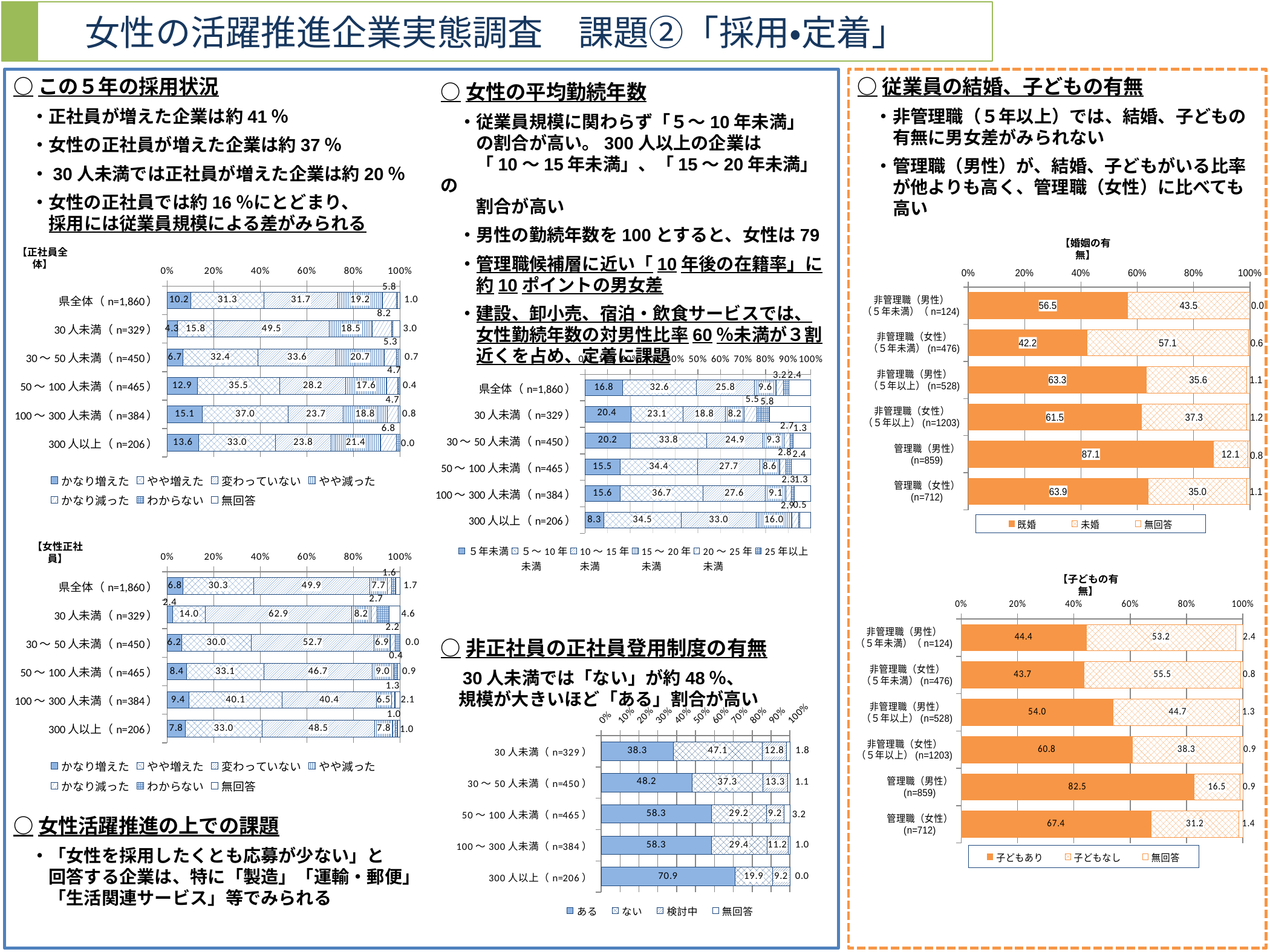

女性の活躍推進企業実態調査　課題②「採用・定着」

○この５年の採用状況
　・正社員が増えた企業は約41％
　・女性の正社員が増えた企業は約37％
　・30人未満では正社員が増えた企業は約20％
　・女性の正社員では約16％にとどまり、
　　採用には従業員規模による差がみられる

○女性活躍推進の上での課題
　・「女性を採用したくとも応募が少ない」と
　　回答する企業は、特に「製造」「運輸・郵便」
　　「生活関連サービス」等でみられる

○従業員の結婚、子どもの有無
　・非管理職（５年以上）では、結婚、子どもの
　　有無に男女差がみられない
　・管理職（男性）が、結婚、子どもがいる比率
　　が他よりも高く、管理職（女性）に比べても
　　高い
○女性の平均勤続年数
　・従業員規模に関わらず「５～10年未満」
　　の割合が高い。300人以上の企業は
　　「10～15年未満」、「15～20年未満」の
　　割合が高い
　・男性の勤続年数を100とすると、女性は79
　・管理職候補層に近い「10年後の在籍率」に
　　約10ポイントの男女差
　・建設、卸小売、宿泊・飲食サービスでは、
　　女性勤続年数の対男性比率60％未満が３割
　　近くを占め、定着に課題

○非正社員の正社員登用制度の有無
　30人未満では「ない」が約48％、
　規模が大きいほど「ある」割合が高い
【婚姻の有無】
【正社員全体】

### Chart

| Category | 既婚 | 未婚 | 無回答 |
|---|---|---|---|
| 非管理職（男性）
（５年未満）（n=124) | 56.5 | 43.5 | 0.0 |
| 非管理職（女性）
（５年未満）(n=476) | 42.2 | 57.1 | 0.6 |
| 非管理職（男性）
（５年以上）(n=528) | 63.3 | 35.6 | 1.1 |
| 非管理職（女性）
（５年以上）(n=1203) | 61.5 | 37.3 | 1.2 |
| 管理職（男性）
(n=859) | 87.1 | 12.1 | 0.8 |
| 管理職（女性）
(n=712) | 63.9 | 35.0 | 1.1 |

### Chart

| Category | かなり増えた | やや増えた | 変わっていない | やや減った | かなり減った | わからない | 無回答 |
|---|---|---|---|---|---|---|---|
| 県全体（n=1,860） | 10.2 | 31.3 | 31.7 | 19.2 | 5.8 | 0.6 | 1.0 |
| 30人未満（n=329） | 4.3 | 15.8 | 49.5 | 18.5 | 8.2 | 0.6 | 3.0 |
| 30～50人未満（n=450） | 6.7 | 32.4 | 33.6 | 20.7 | 5.3 | 0.7 | 0.7 |
| 50～100人未満（n=465） | 12.9 | 35.5 | 28.2 | 17.6 | 4.7 | 0.6 | 0.4 |
| 100～300人未満（n=384） | 15.1 | 37.0 | 23.7 | 18.8 | 4.7 | 0.0 | 0.8 |
| 300人以上（n=206） | 13.6 | 33.0 | 23.8 | 21.4 | 6.8 | 1.5 | 0.0 |

### Chart

| Category | ５年未満 | ５～10年
未満 | 10～15年
未満 | 15～20年
未満 | 20～25年
未満 | 25年以上 | 無回答 |
|---|---|---|---|---|---|---|---|
| 県全体（n=1,860） | 16.8 | 32.6 | 25.8 | 9.6 | 3.2 | 2.4 | 9.7 |
| 30人未満（n=329） | 20.4 | 23.1 | 18.8 | 8.2 | 5.5 | 5.8 | 18.2 |
| 30～50人未満（n=450） | 20.2 | 33.8 | 24.9 | 9.3 | 2.7 | 1.3 | 7.8 |
| 50～100人未満（n=465） | 15.5 | 34.4 | 27.7 | 8.6 | 2.8 | 2.4 | 8.6 |
| 100～300人未満（n=384） | 15.6 | 36.7 | 27.6 | 9.1 | 2.3 | 1.3 | 7.3 |
| 300人以上（n=206） | 8.3 | 34.5 | 33.0 | 16.0 | 2.9 | 0.5 | 4.9 |
【女性正社員】

### Chart

| Category | かなり増えた | やや増えた | 変わっていない | やや減った | かなり減った | わからない | 無回答 |
|---|---|---|---|---|---|---|---|
| 県全体（n=1,860） | 6.8 | 30.3 | 49.9 | 7.7 | 1.6 | 2.0 | 1.7 |
| 30人未満（n=329） | 2.4 | 14.0 | 62.9 | 8.2 | 2.7 | 5.2 | 4.6 |
| 30～50人未満（n=450） | 6.2 | 30.0 | 52.7 | 6.9 | 2.2 | 2.0 | 0.0 |
| 50～100人未満（n=465） | 8.4 | 33.1 | 46.7 | 9.0 | 0.4 | 1.5 | 0.9 |
| 100～300人未満（n=384） | 9.4 | 40.1 | 40.4 | 6.5 | 1.3 | 0.3 | 2.1 |
| 300人以上（n=206） | 7.8 | 33.0 | 48.5 | 7.8 | 1.0 | 1.0 | 1.0 |
【子どもの有無】

### Chart

| Category | 子どもあり | 子どもなし | 無回答 |
|---|---|---|---|
| 非管理職（男性）
（５年未満）（n=124) | 44.4 | 53.2 | 2.4 |
| 非管理職（女性）
（５年未満）(n=476) | 43.7 | 55.5 | 0.8 |
| 非管理職（男性）
（５年以上）(n=528) | 54.0 | 44.7 | 1.3 |
| 非管理職（女性）
（５年以上）(n=1203) | 60.8 | 38.3 | 0.9 |
| 管理職（男性）
(n=859) | 82.5 | 16.5 | 0.9 |
| 管理職（女性）
(n=712) | 67.4 | 31.2 | 1.4 |

### Chart

| Category | ある | ない | 検討中 | 無回答 |
|---|---|---|---|---|
| 30人未満（n=329） | 38.3 | 47.1 | 12.8 | 1.8 |
| 30～50人未満（n=450） | 48.2 | 37.3 | 13.3 | 1.1 |
| 50～100人未満（n=465） | 58.3 | 29.2 | 9.2 | 3.2 |
| 100～300人未満（n=384） | 58.3 | 29.4 | 11.2 | 1.0 |
| 300人以上（n=206） | 70.9 | 19.9 | 9.2 | 0.0 |